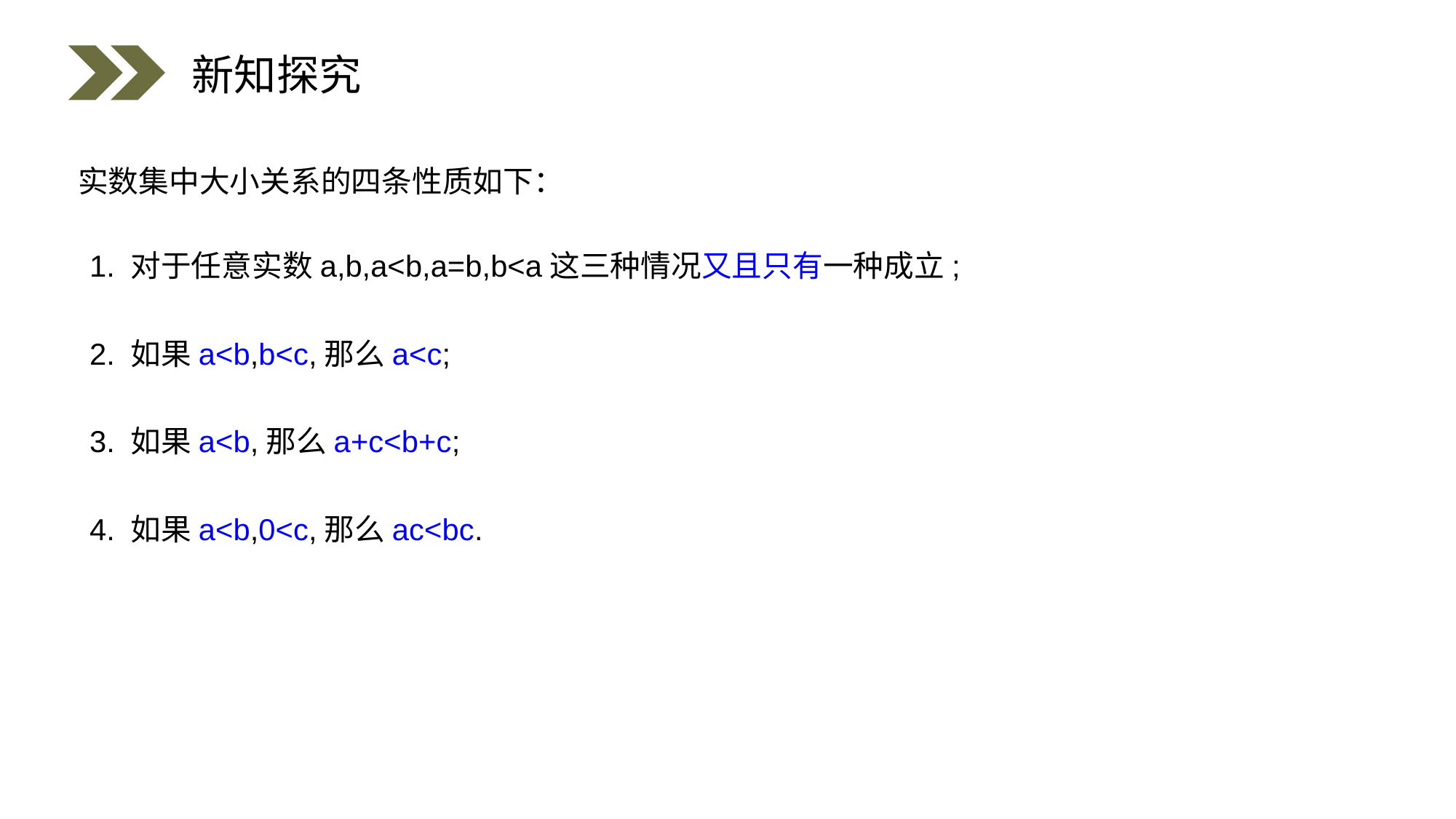

新知探究
       实数集中大小关系的四条性质如下：
对于任意实数a,b,a<b,a=b,b<a这三种情况又且只有一种成立;
如果a<b,b<c,那么a<c;
如果a<b,那么a+c<b+c;
如果a<b,0<c,那么ac<bc.